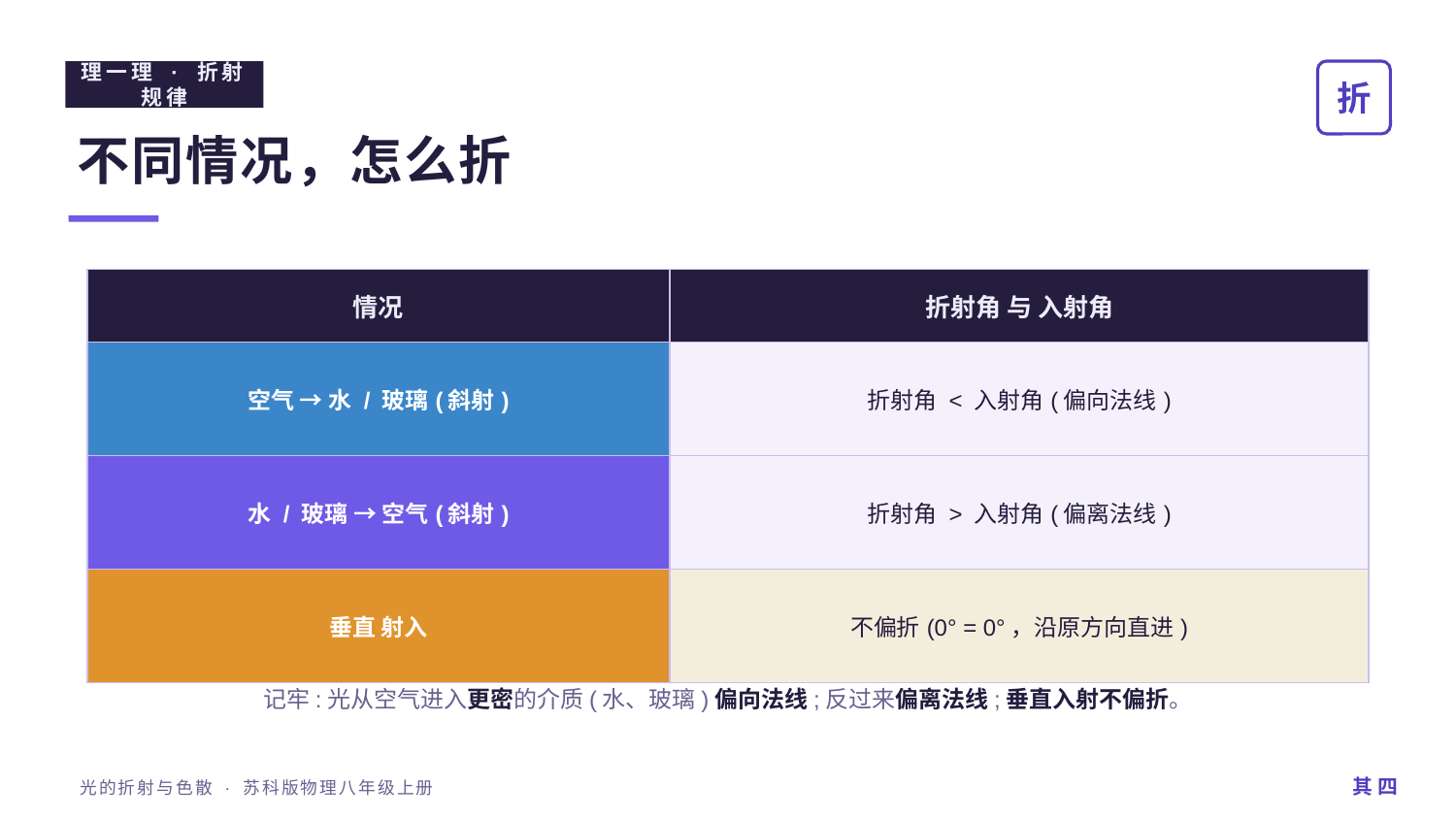

理一理 · 折射规律
折

不同情况，怎么折

| 情况 | 折射角 与 入射角 |
| --- | --- |
| 空气 → 水 / 玻璃(斜射) | 折射角 < 入射角(偏向法线) |
| 水 / 玻璃 → 空气(斜射) | 折射角 > 入射角(偏离法线) |
| 垂直 射入 | 不偏折(0° = 0°，沿原方向直进) |
记牢:光从空气进入更密的介质(水、玻璃)偏向法线;反过来偏离法线;垂直入射不偏折。
其 四
光的折射与色散 · 苏科版物理八年级上册